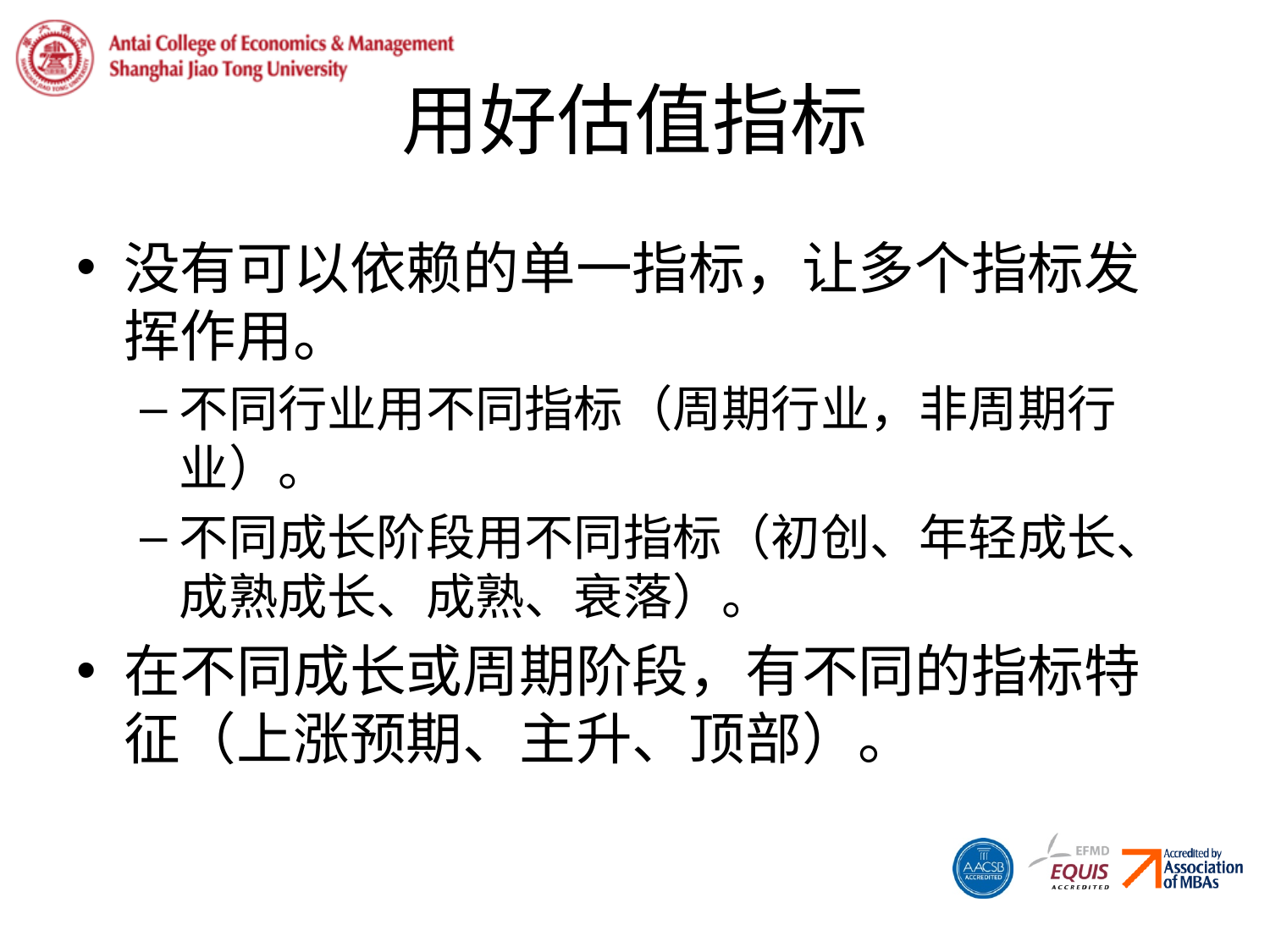

# 用好估值指标
没有可以依赖的单一指标，让多个指标发挥作用。
不同行业用不同指标（周期行业，非周期行业）。
不同成长阶段用不同指标（初创、年轻成长、成熟成长、成熟、衰落）。
在不同成长或周期阶段，有不同的指标特征（上涨预期、主升、顶部）。